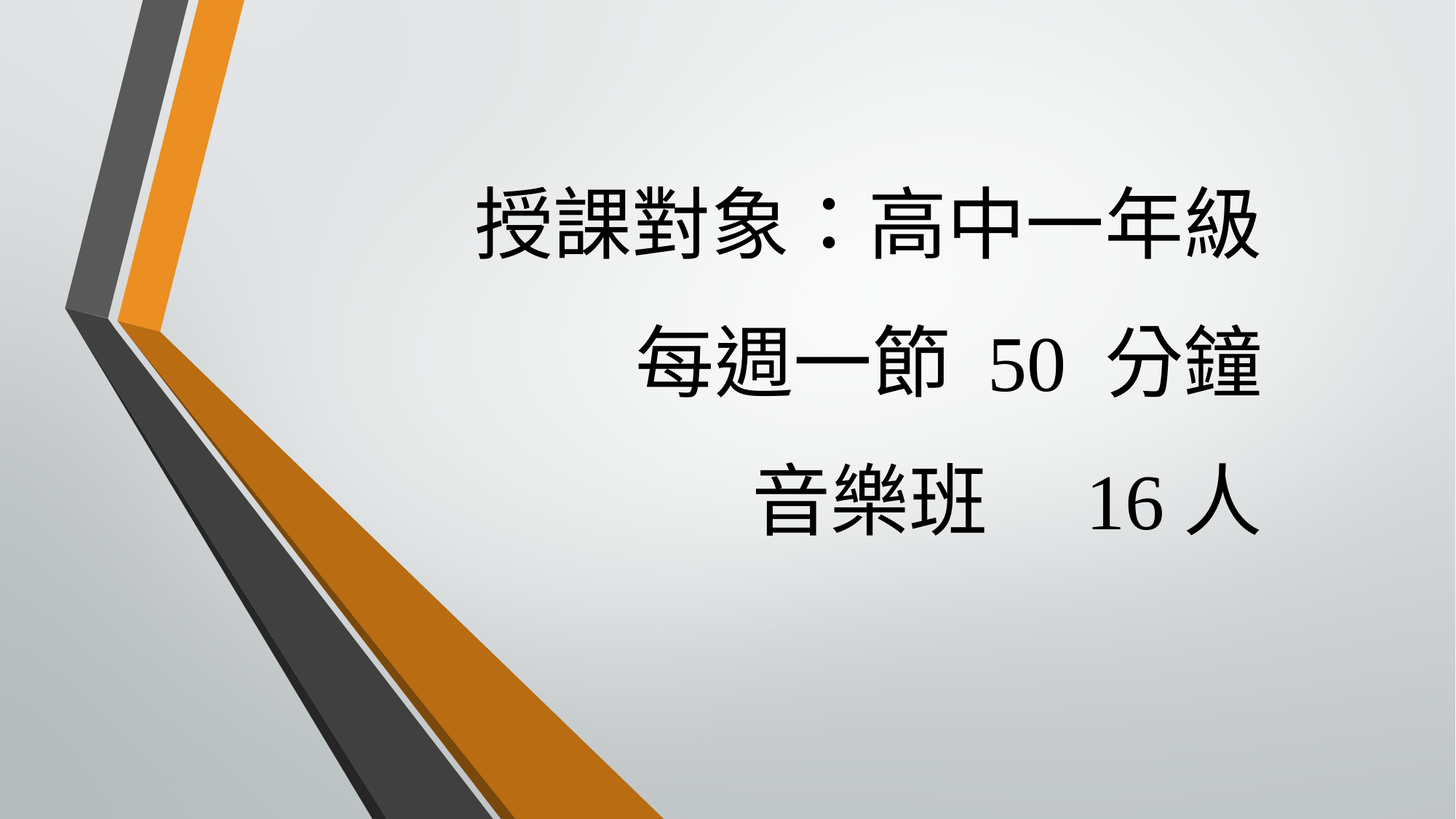

# 授課對象：高中一年級 　 每週一節 50 分鐘 　 音樂班　16人